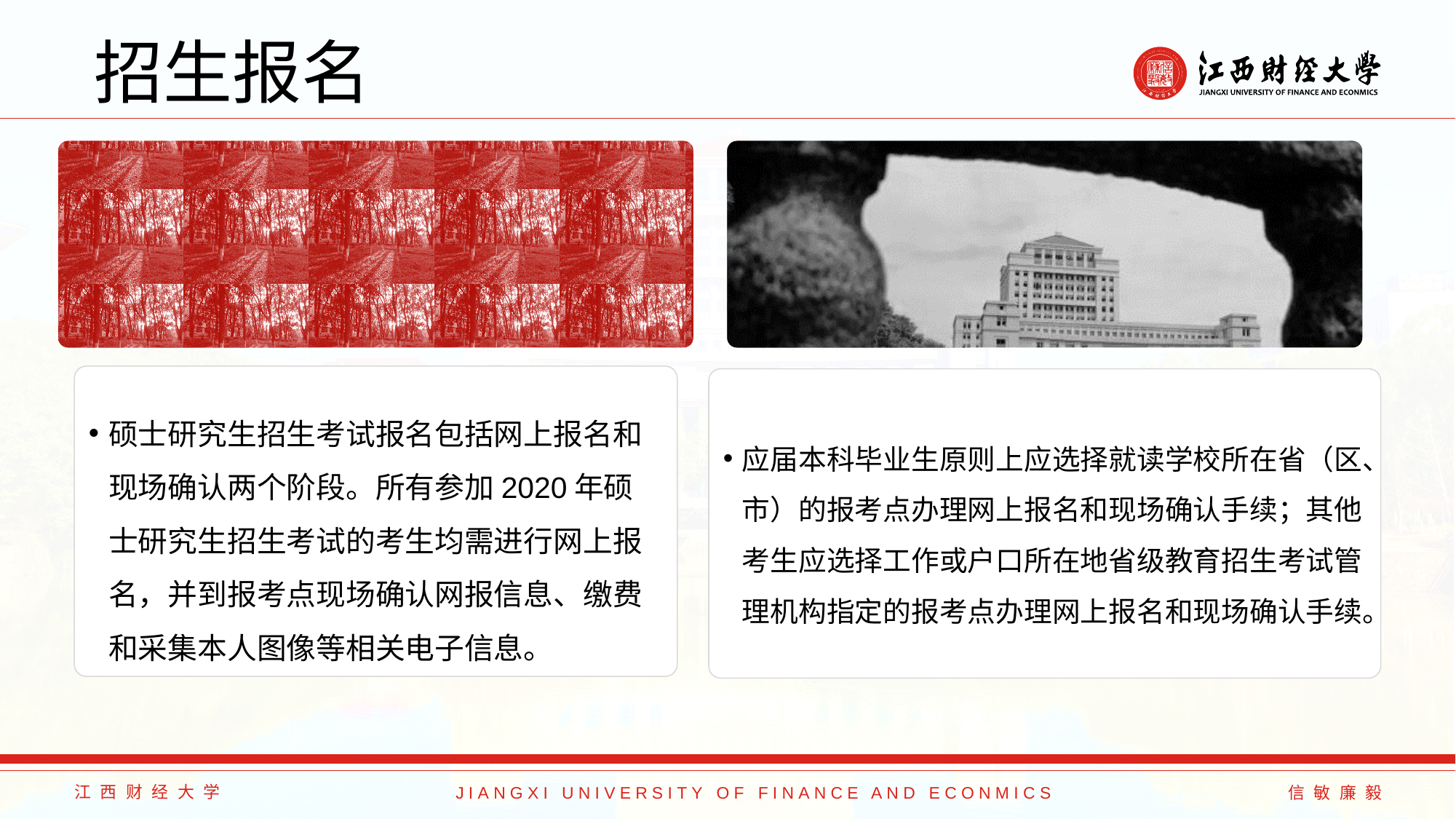

# 招生报名

硕士研究生招生考试报名包括网上报名和现场确认两个阶段。所有参加2020年硕士研究生招生考试的考生均需进行网上报名，并到报考点现场确认网报信息、缴费和采集本人图像等相关电子信息。

应届本科毕业生原则上应选择就读学校所在省（区、市）的报考点办理网上报名和现场确认手续；其他考生应选择工作或户口所在地省级教育招生考试管理机构指定的报考点办理网上报名和现场确认手续。